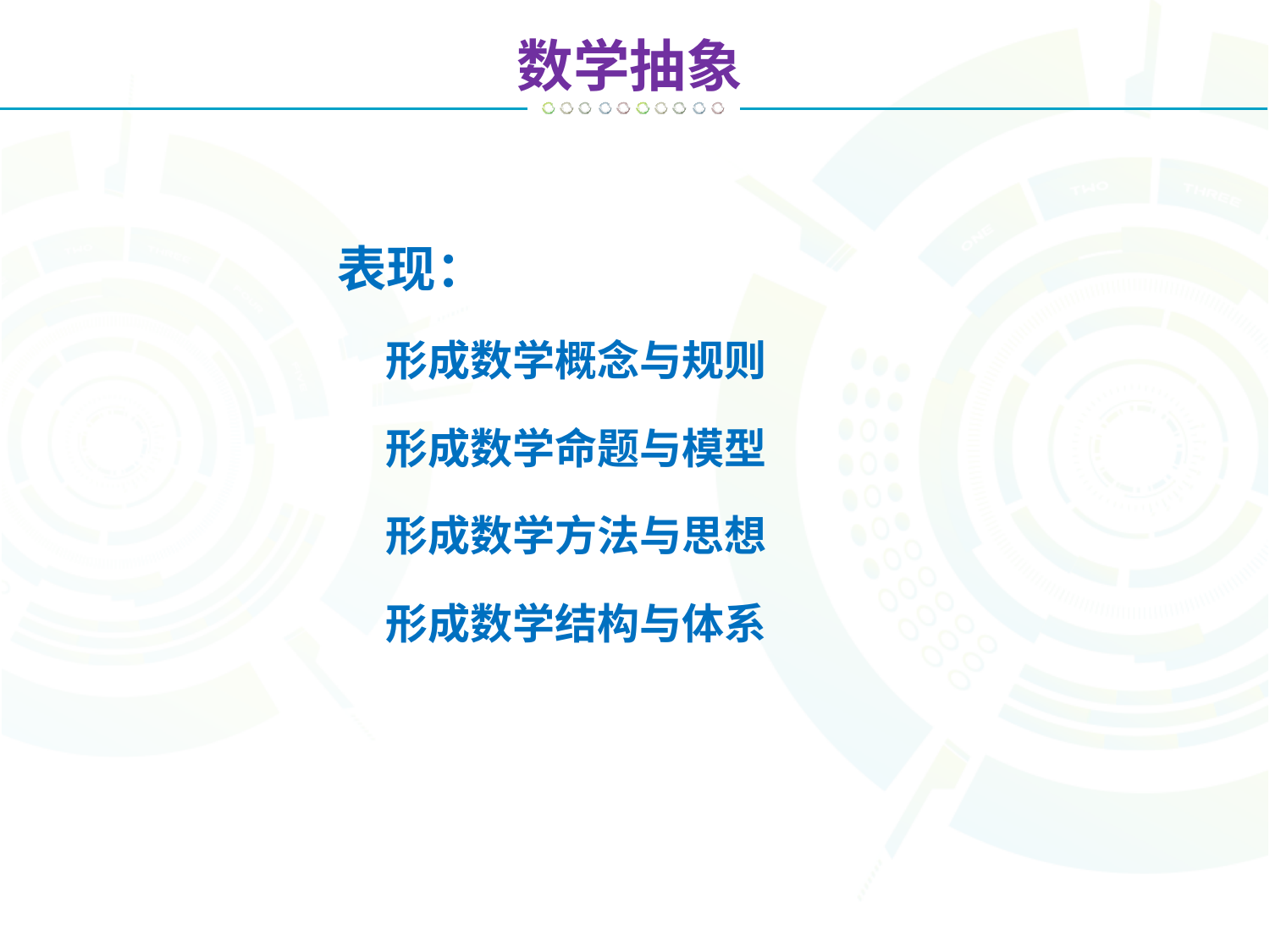

数学抽象
表现：
    形成数学概念与规则
    形成数学命题与模型
    形成数学方法与思想
    形成数学结构与体系